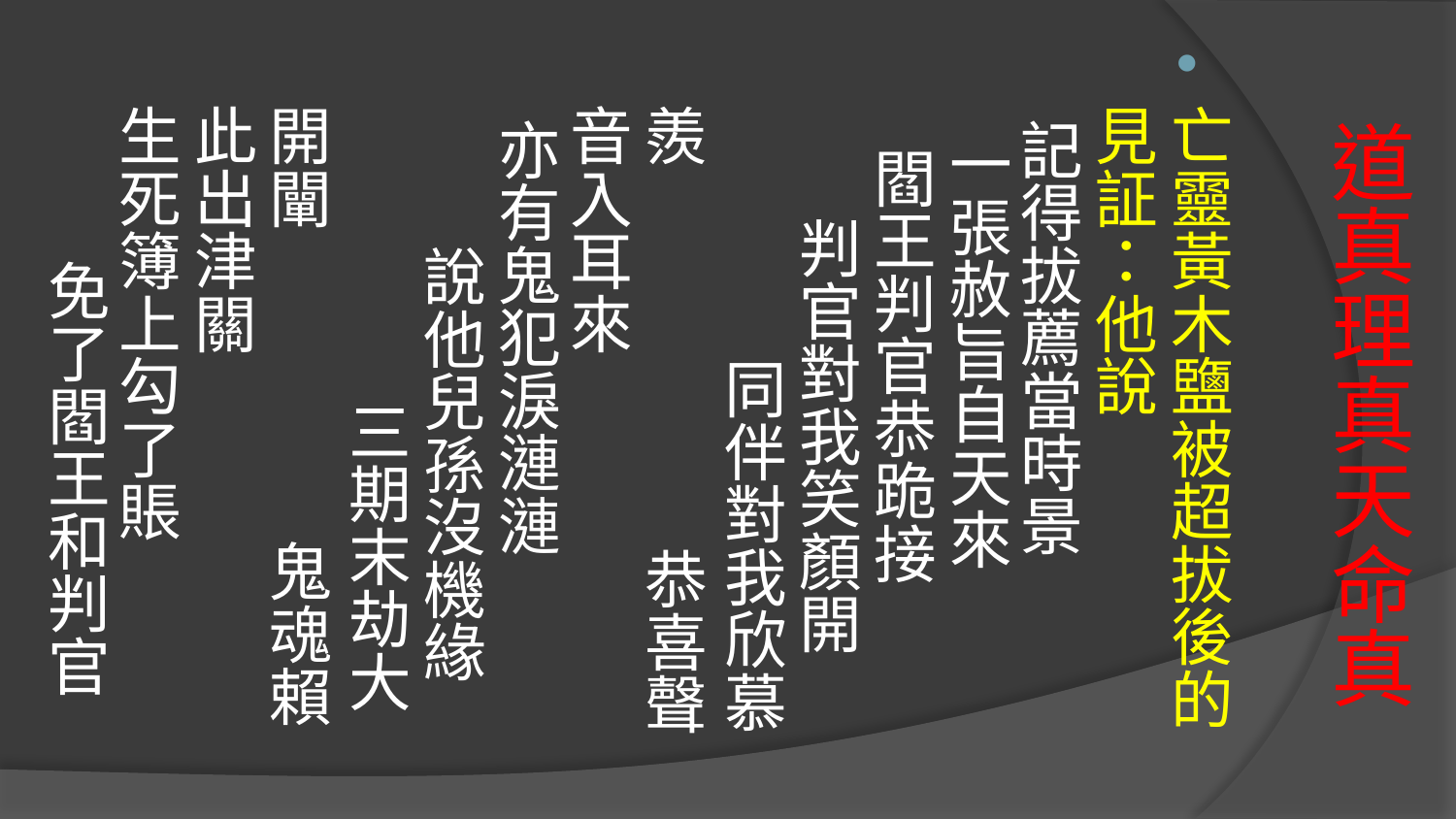

亡靈黃木鹽被超拔後的見証：他說
 記得拔薦當時景                  一張赦旨自天來                  閻王判官恭跪接                      判官對我笑顏開                           同伴對我欣慕羨                           恭喜聲音入耳來                               亦有鬼犯淚漣漣                          說他兒孫沒機緣                            三期末劫大開闡                      鬼魂賴此出津關                          生死簿上勾了賬                            免了閻王和判官
# 道真理真天命真